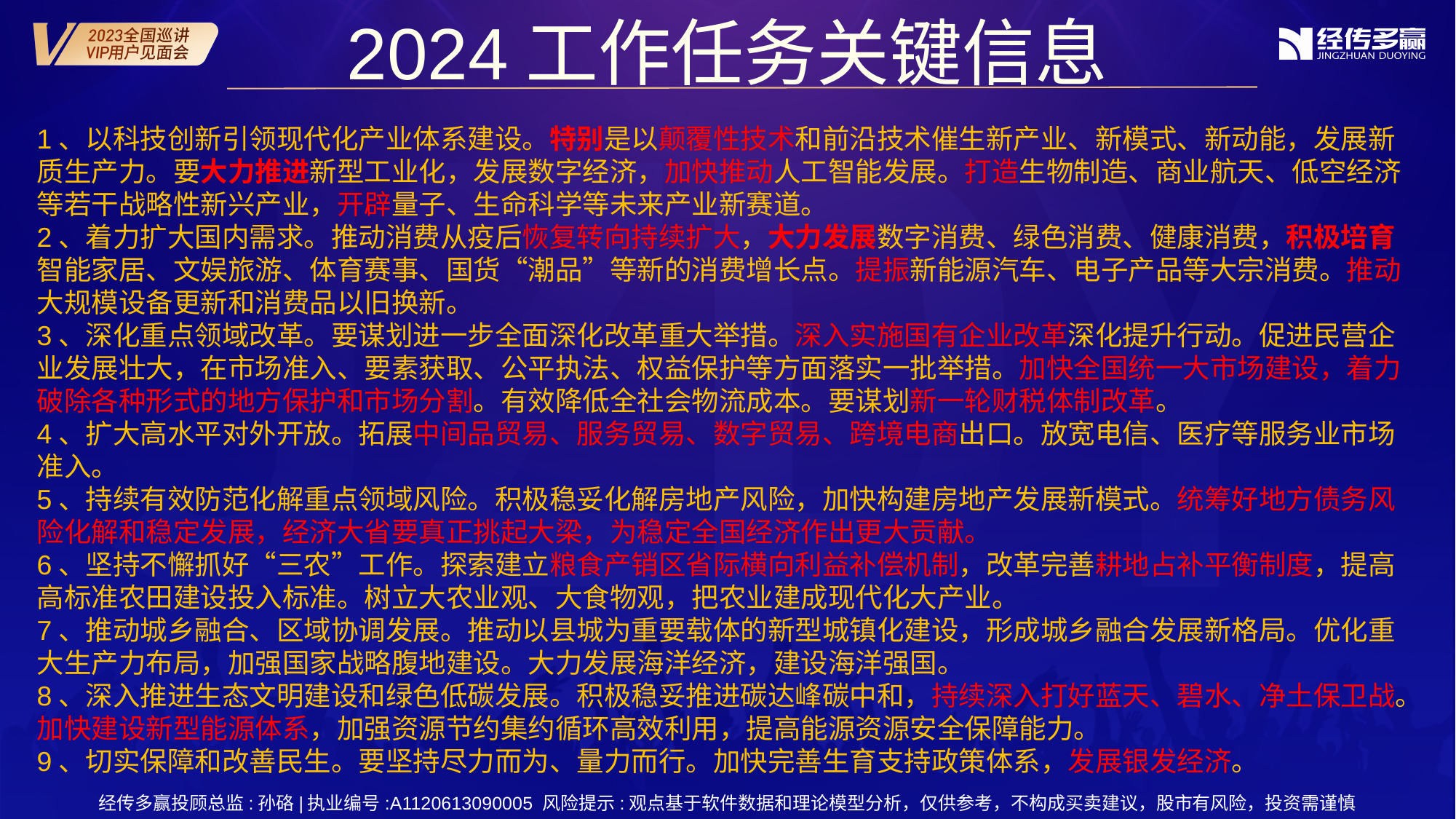

2024工作任务关键信息
1、以科技创新引领现代化产业体系建设。特别是以颠覆性技术和前沿技术催生新产业、新模式、新动能，发展新质生产力。要大力推进新型工业化，发展数字经济，加快推动人工智能发展。打造生物制造、商业航天、低空经济等若干战略性新兴产业，开辟量子、生命科学等未来产业新赛道。
2、着力扩大国内需求。推动消费从疫后恢复转向持续扩大，大力发展数字消费、绿色消费、健康消费，积极培育智能家居、文娱旅游、体育赛事、国货“潮品”等新的消费增长点。提振新能源汽车、电子产品等大宗消费。推动大规模设备更新和消费品以旧换新。
3、深化重点领域改革。要谋划进一步全面深化改革重大举措。深入实施国有企业改革深化提升行动。促进民营企业发展壮大，在市场准入、要素获取、公平执法、权益保护等方面落实一批举措。加快全国统一大市场建设，着力破除各种形式的地方保护和市场分割。有效降低全社会物流成本。要谋划新一轮财税体制改革。
4、扩大高水平对外开放。拓展中间品贸易、服务贸易、数字贸易、跨境电商出口。放宽电信、医疗等服务业市场准入。
5、持续有效防范化解重点领域风险。积极稳妥化解房地产风险，加快构建房地产发展新模式。统筹好地方债务风险化解和稳定发展，经济大省要真正挑起大梁，为稳定全国经济作出更大贡献。
6、坚持不懈抓好“三农”工作。探索建立粮食产销区省际横向利益补偿机制，改革完善耕地占补平衡制度，提高高标准农田建设投入标准。树立大农业观、大食物观，把农业建成现代化大产业。
7、推动城乡融合、区域协调发展。推动以县城为重要载体的新型城镇化建设，形成城乡融合发展新格局。优化重大生产力布局，加强国家战略腹地建设。大力发展海洋经济，建设海洋强国。
8、深入推进生态文明建设和绿色低碳发展。积极稳妥推进碳达峰碳中和，持续深入打好蓝天、碧水、净土保卫战。加快建设新型能源体系，加强资源节约集约循环高效利用，提高能源资源安全保障能力。
9、切实保障和改善民生。要坚持尽力而为、量力而行。加快完善生育支持政策体系，发展银发经济。